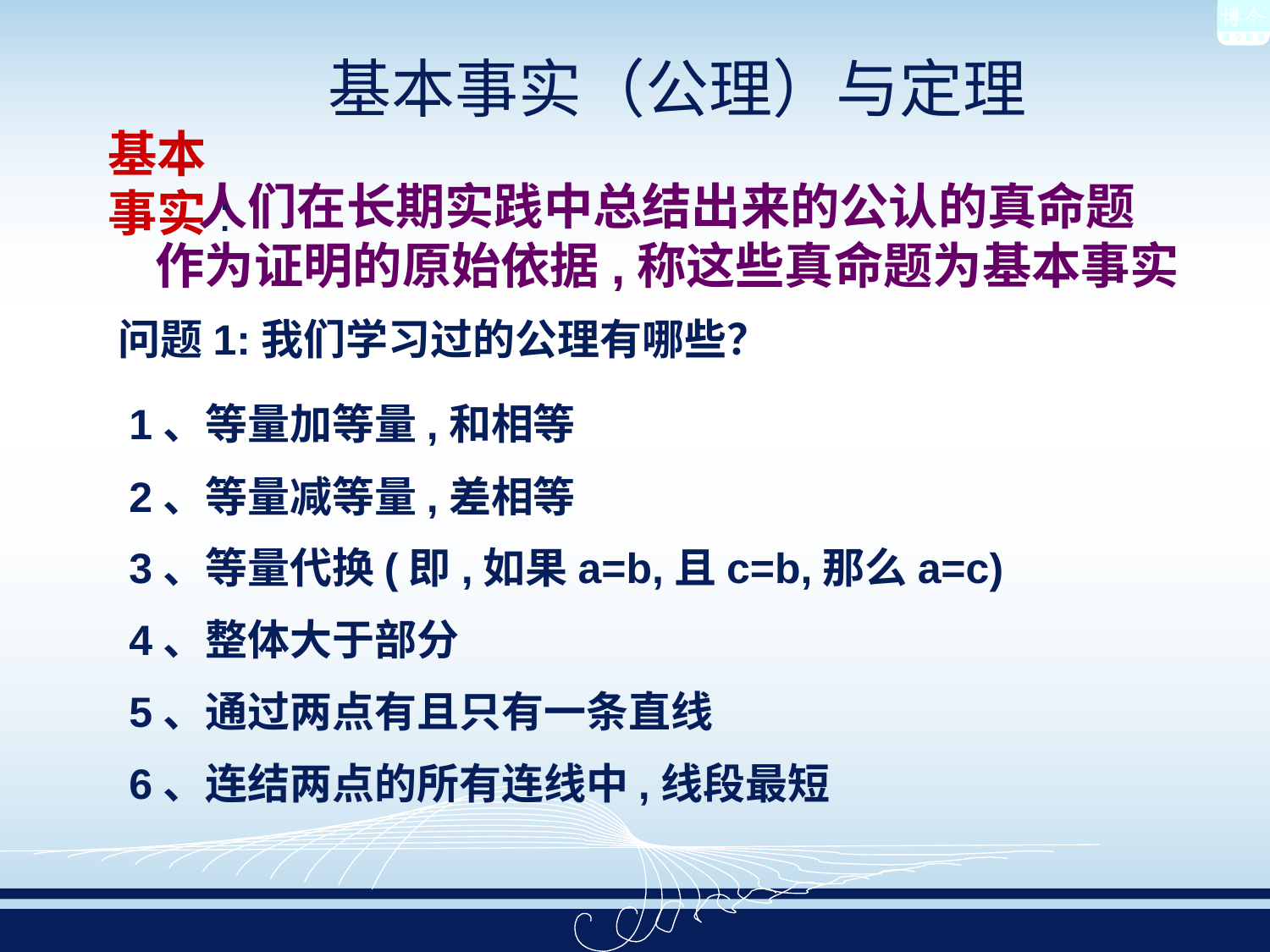

基本事实（公理）与定理
基本事实:
       人们在长期实践中总结出来的公认的真命题作为证明的原始依据,称这些真命题为基本事实

问题1:我们学习过的公理有哪些？
1、等量加等量,和相等
2、等量减等量,差相等
3、等量代换(即,如果a=b,且c=b,那么a=c)
4、整体大于部分
5、通过两点有且只有一条直线
6、连结两点的所有连线中,线段最短